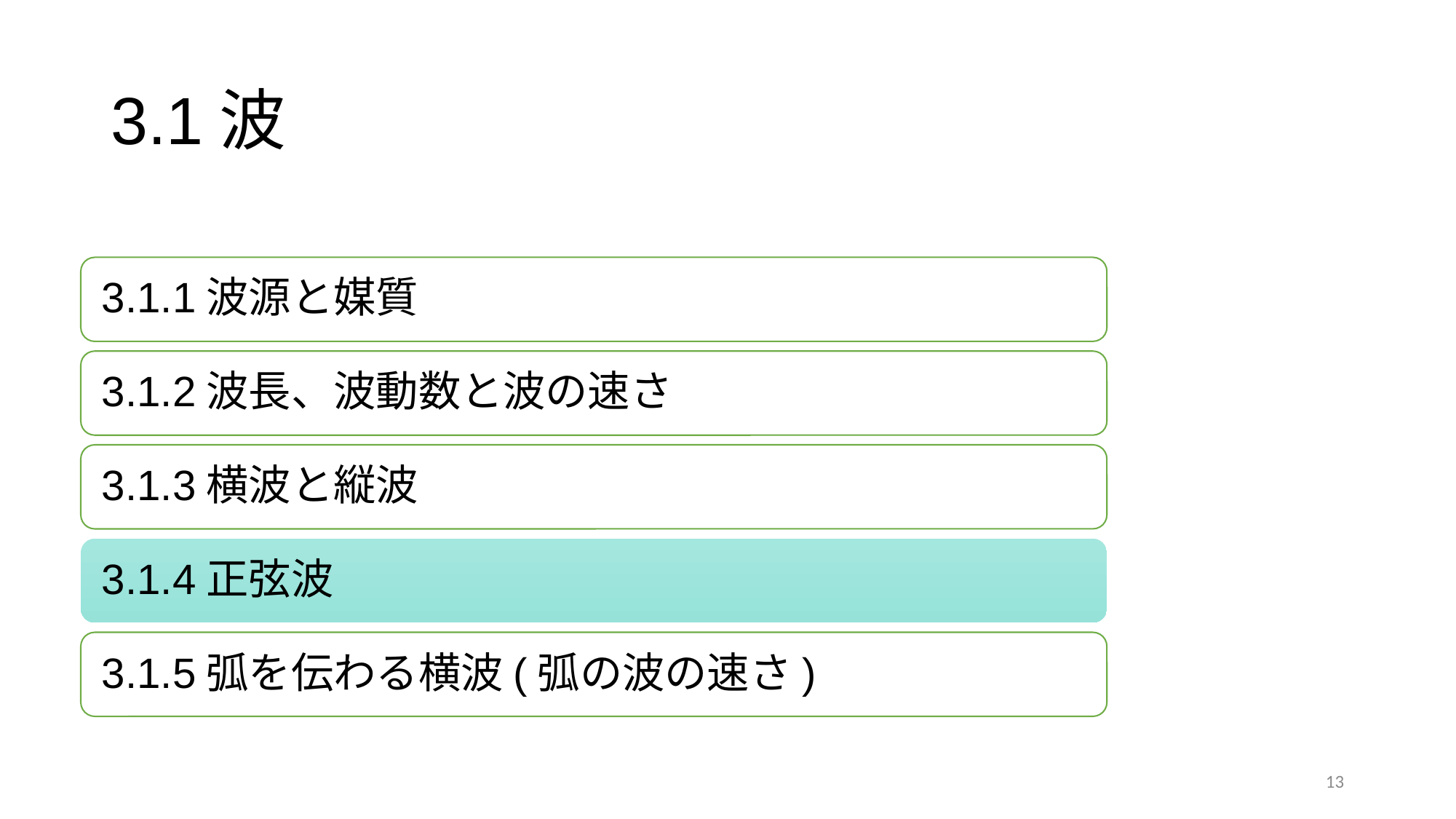

# 3.1波
3.1.1波源と媒質
3.1.2波長、波動数と波の速さ
3.1.3横波と縦波
3.1.4正弦波
3.1.5弧を伝わる横波(弧の波の速さ)
13